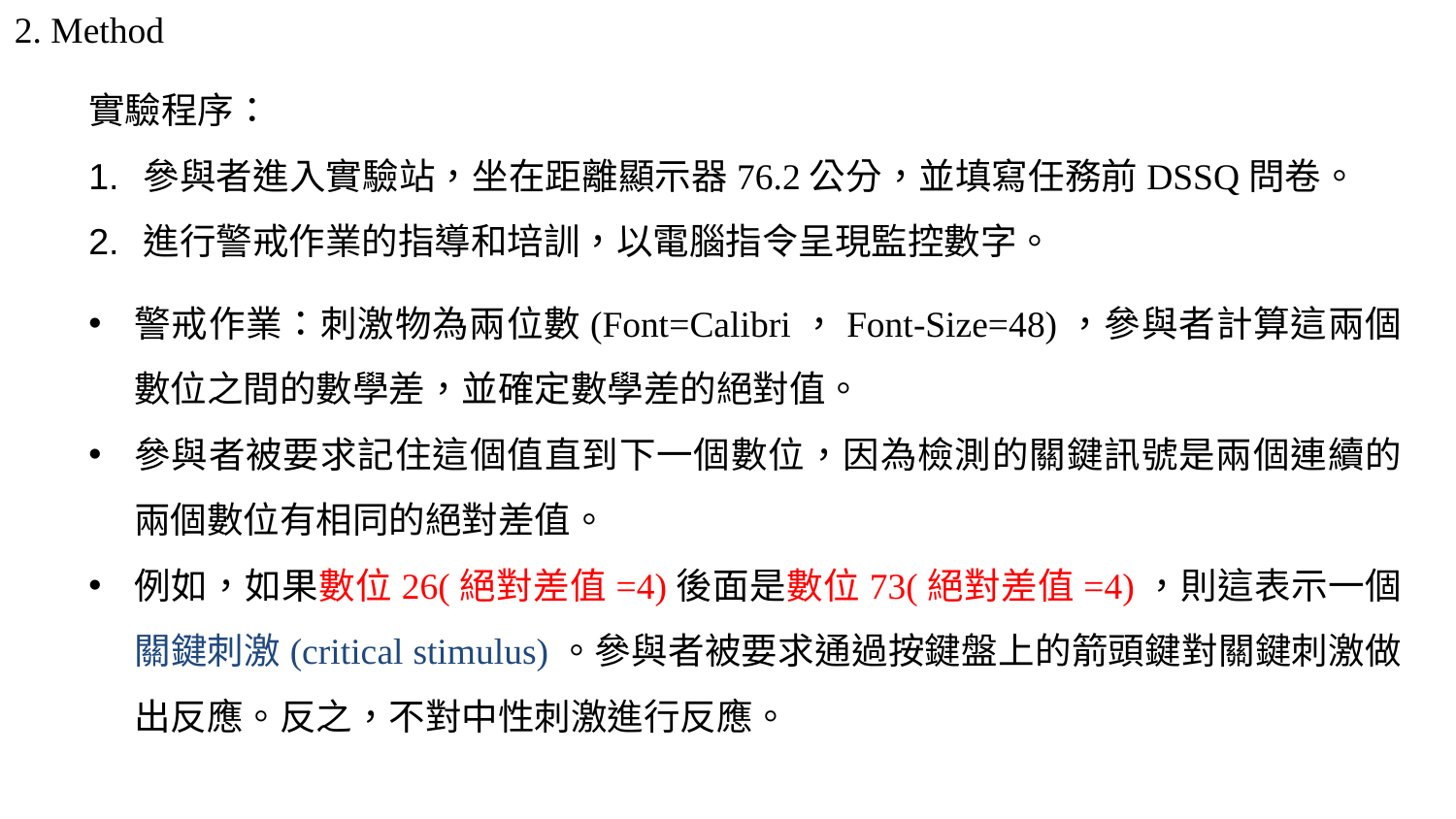

2. Method
實驗程序：
參與者進入實驗站，坐在距離顯示器76.2公分，並填寫任務前DSSQ問卷。
進行警戒作業的指導和培訓，以電腦指令呈現監控數字。

警戒作業：刺激物為兩位數(Font=Calibri，Font-Size=48)，參與者計算這兩個數位之間的數學差，並確定數學差的絕對值。
參與者被要求記住這個值直到下一個數位，因為檢測的關鍵訊號是兩個連續的兩個數位有相同的絕對差值。
例如，如果數位26(絕對差值=4)後面是數位73(絕對差值=4)，則這表示一個關鍵刺激(critical stimulus)。參與者被要求通過按鍵盤上的箭頭鍵對關鍵刺激做出反應。反之，不對中性刺激進行反應。